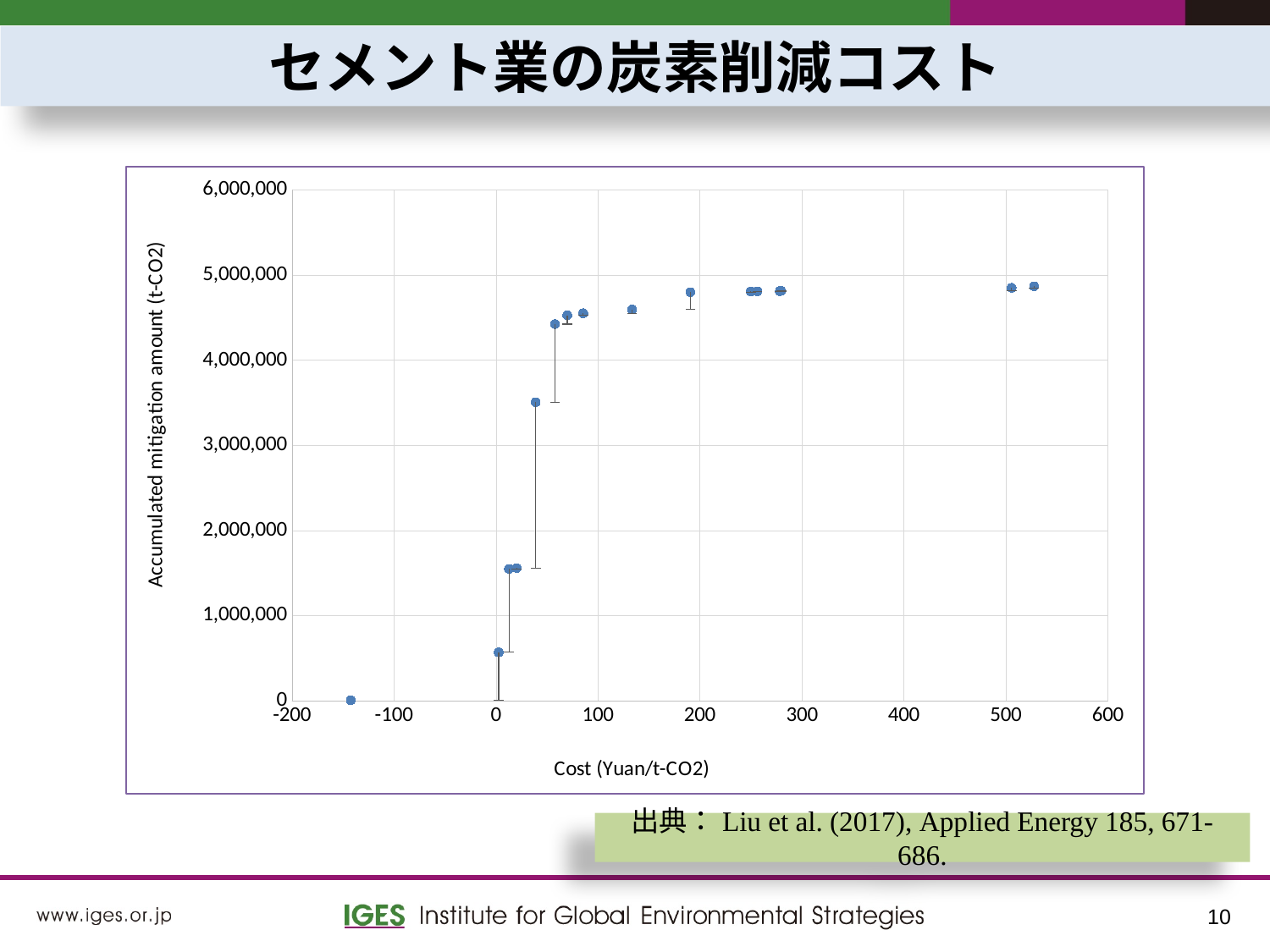

セメント業の炭素削減コスト

### Chart

| Category |  |
|---|---|
出典：Liu et al. (2017), Applied Energy 185, 671-686.